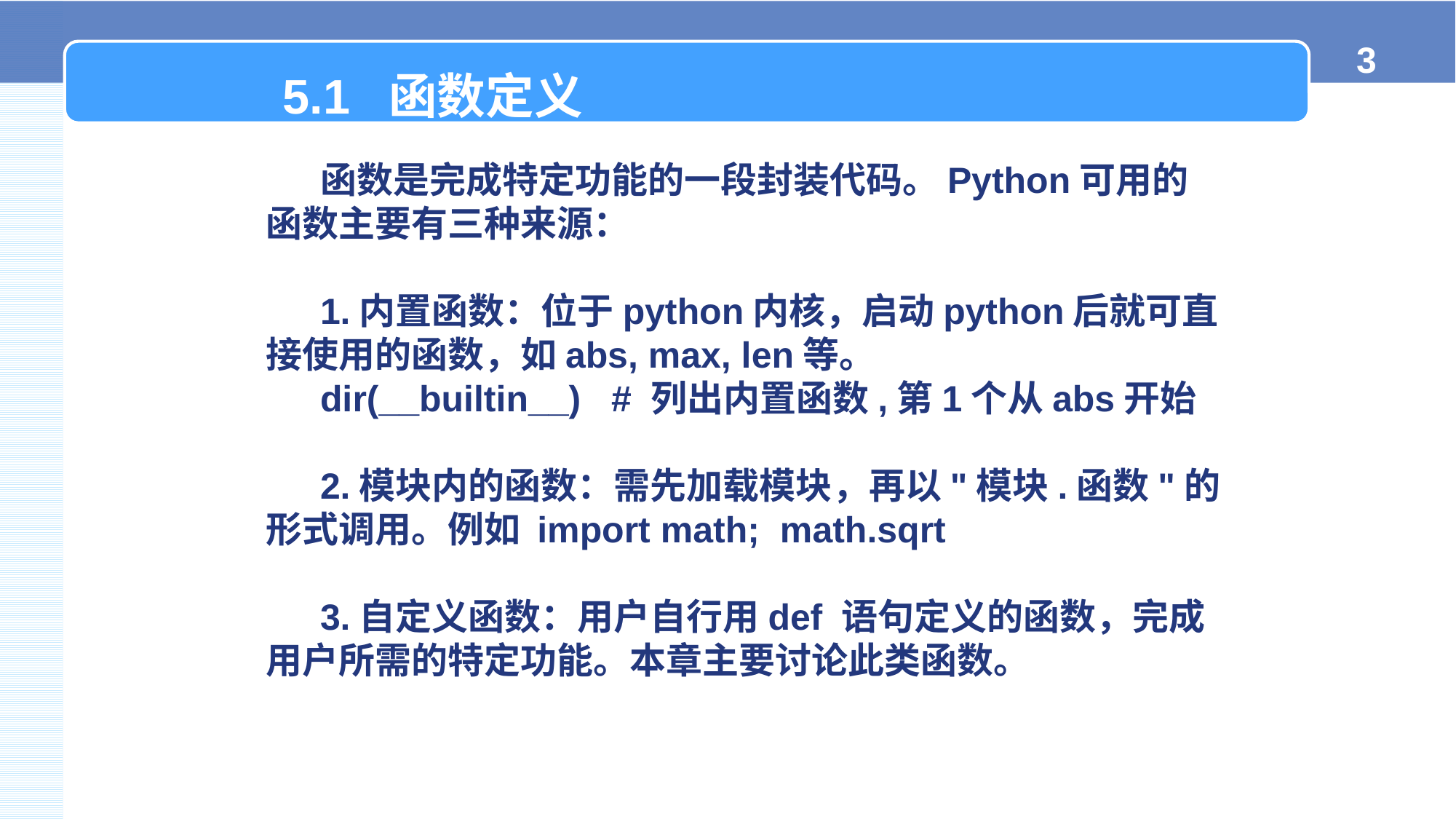

5.1  函数定义
函数是完成特定功能的一段封装代码。Python可用的函数主要有三种来源：

1.内置函数：位于python内核，启动python后就可直接使用的函数，如abs, max, len等。
dir(__builtin__)   # 列出内置函数,第1个从abs开始

2.模块内的函数：需先加载模块，再以"模块.函数"的形式调用。例如 import math;  math.sqrt

3.自定义函数：用户自行用def 语句定义的函数，完成用户所需的特定功能。本章主要讨论此类函数。